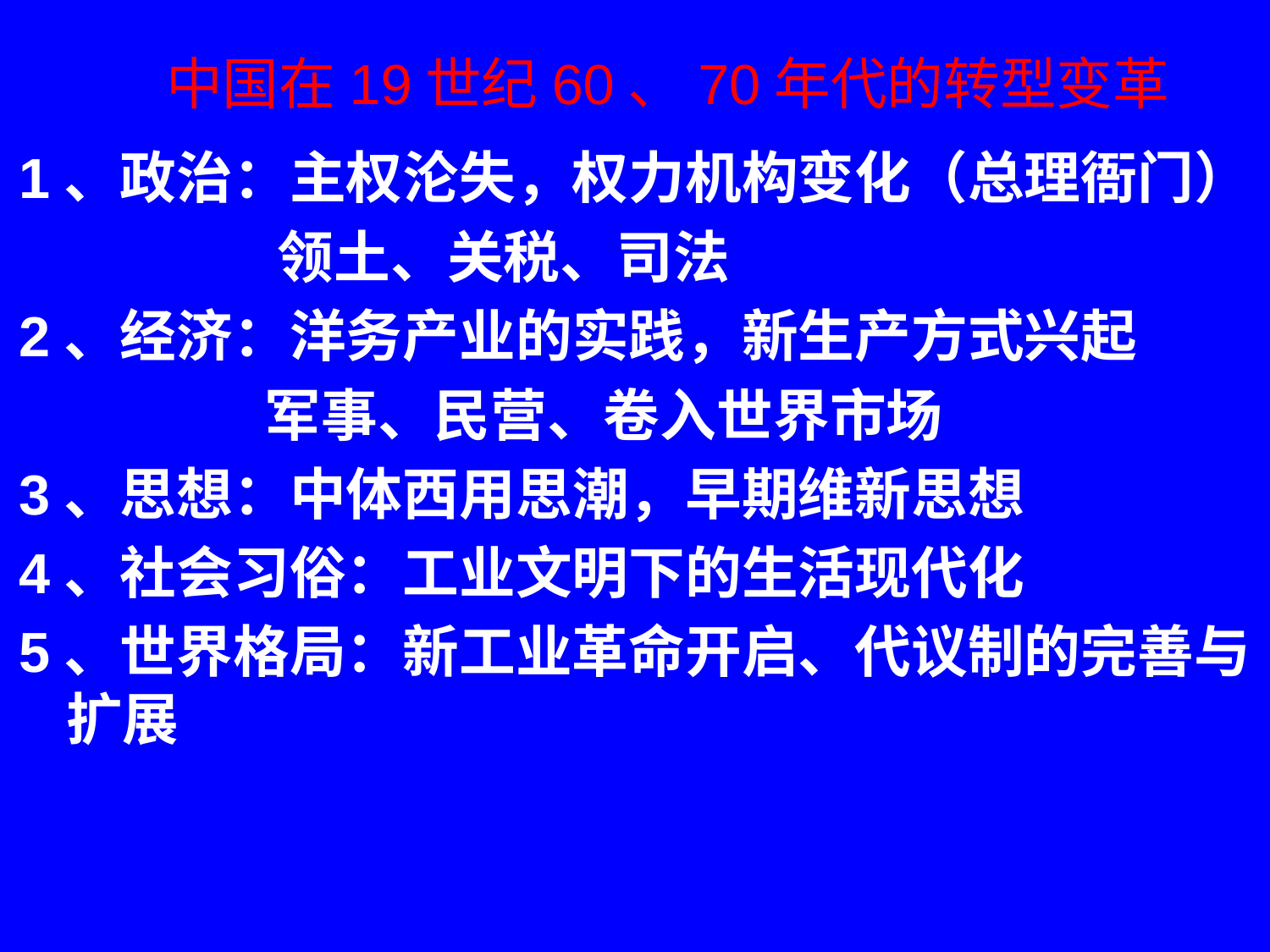

# 中国在19世纪60、70年代的转型变革
1、政治：主权沦失，权力机构变化（总理衙门）
                   领土、关税、司法
2、经济：洋务产业的实践，新生产方式兴起
                  军事、民营、卷入世界市场
3、思想：中体西用思潮，早期维新思想
4、社会习俗：工业文明下的生活现代化
5、世界格局：新工业革命开启、代议制的完善与扩展